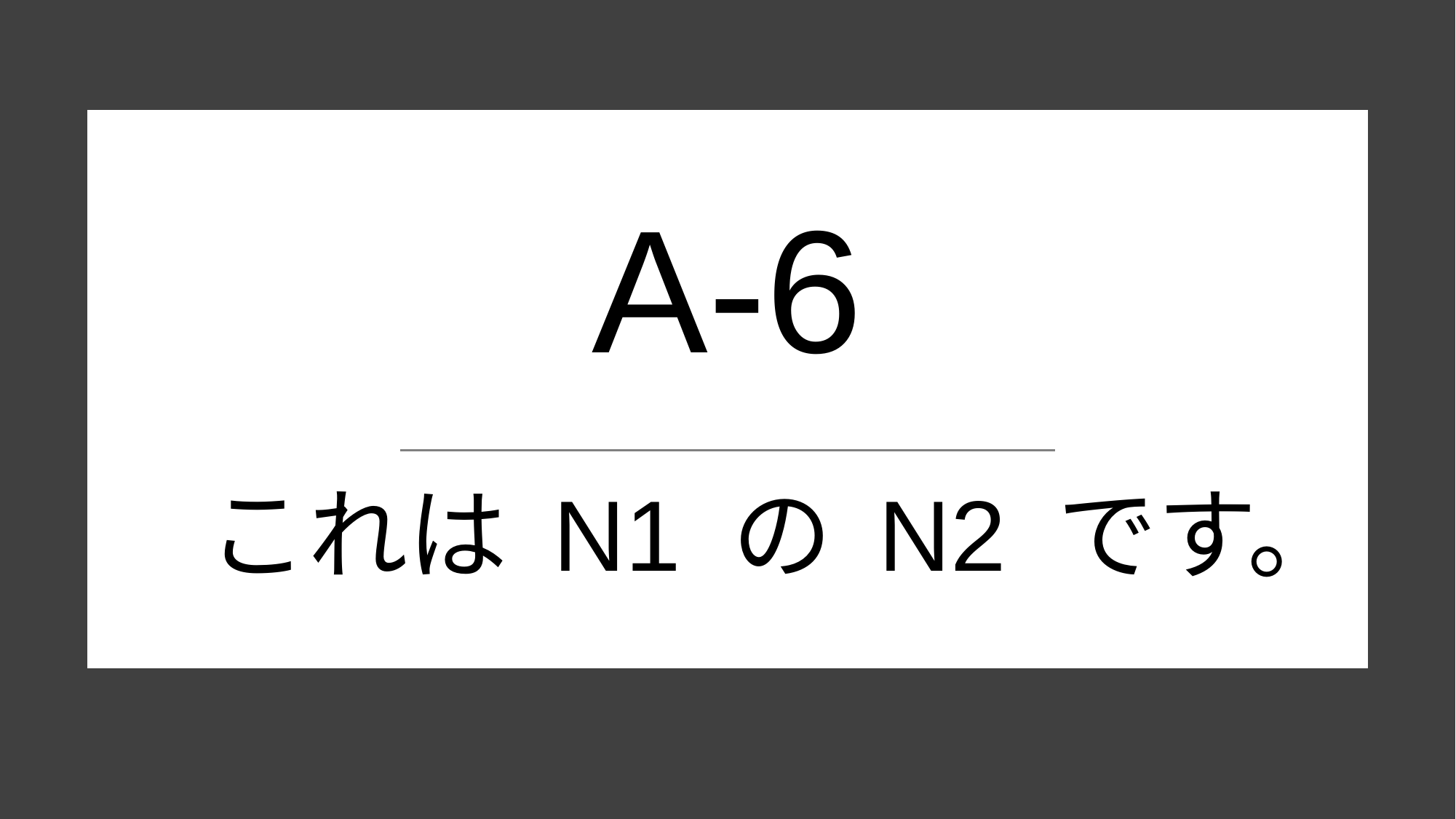

# A-6
これは N1 の N2 です。